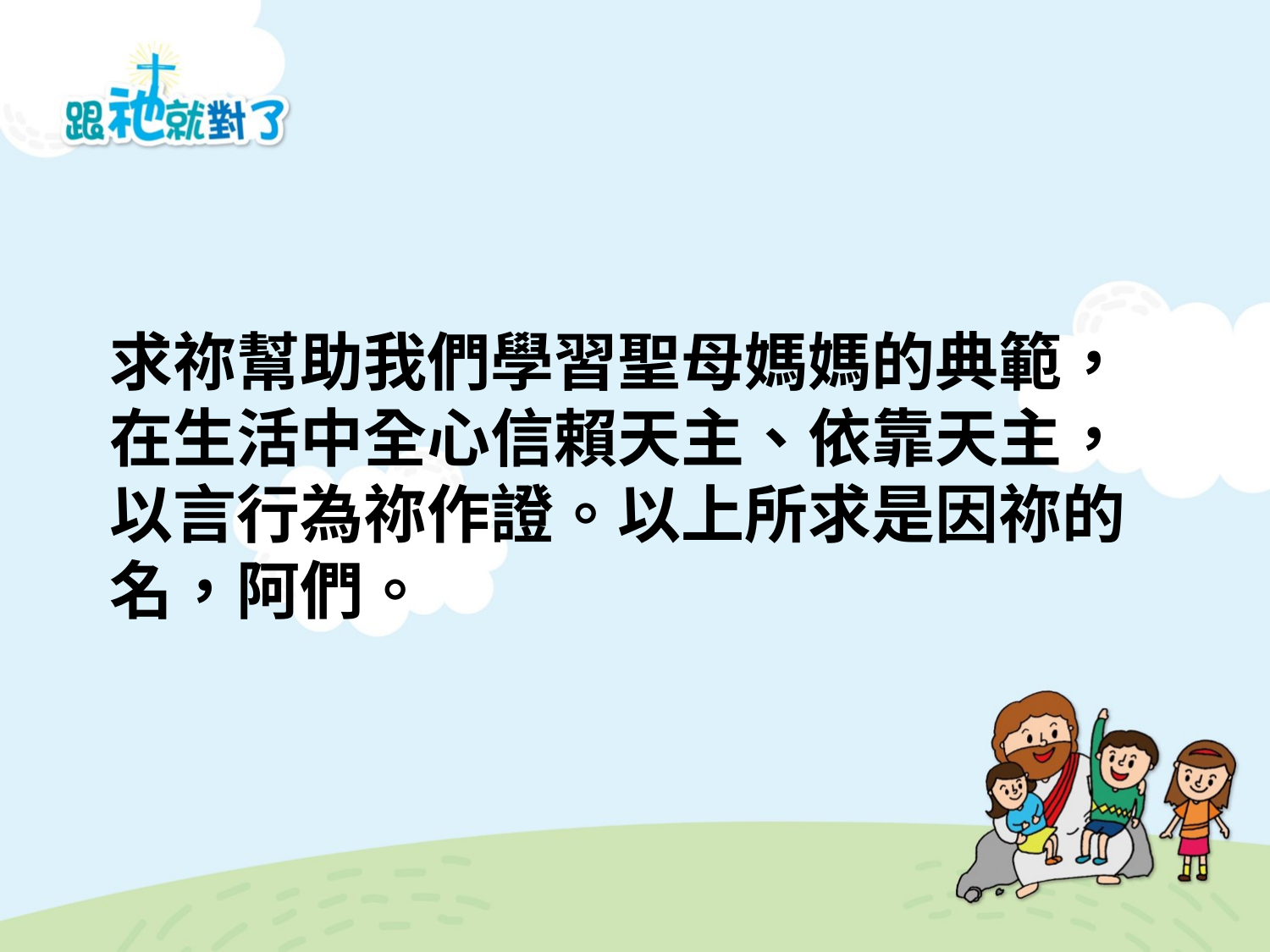

求祢幫助我們學習聖母媽媽的典範，在生活中全心信賴天主、依靠天主，以言行為祢作證。以上所求是因祢的名，阿們。